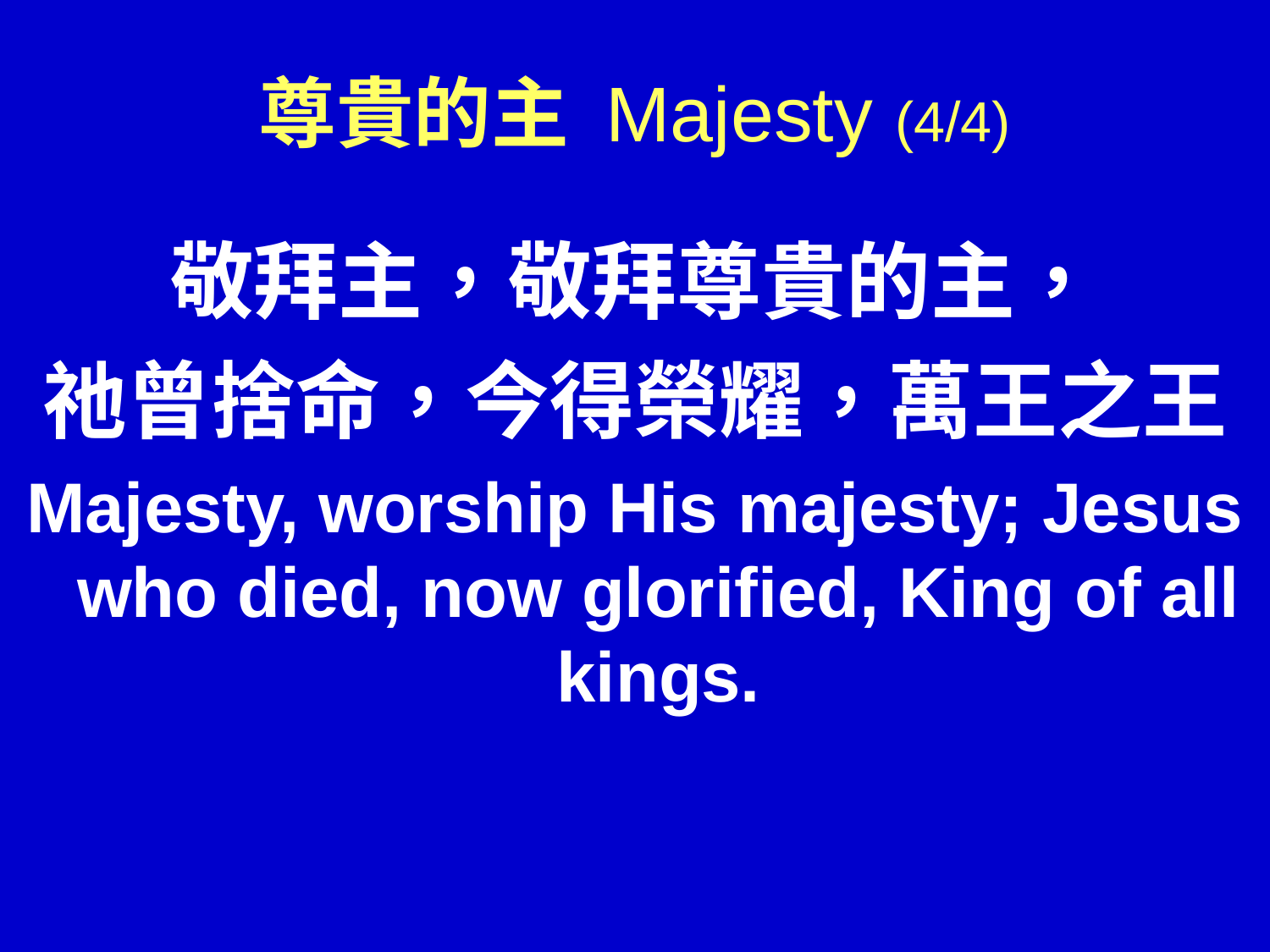

# 尊貴的主 Majesty (4/4)
敬拜主，敬拜尊貴的主，
祂曾捨命，今得榮耀，萬王之王
Majesty, worship His majesty; Jesus who died, now glorified, King of all kings.